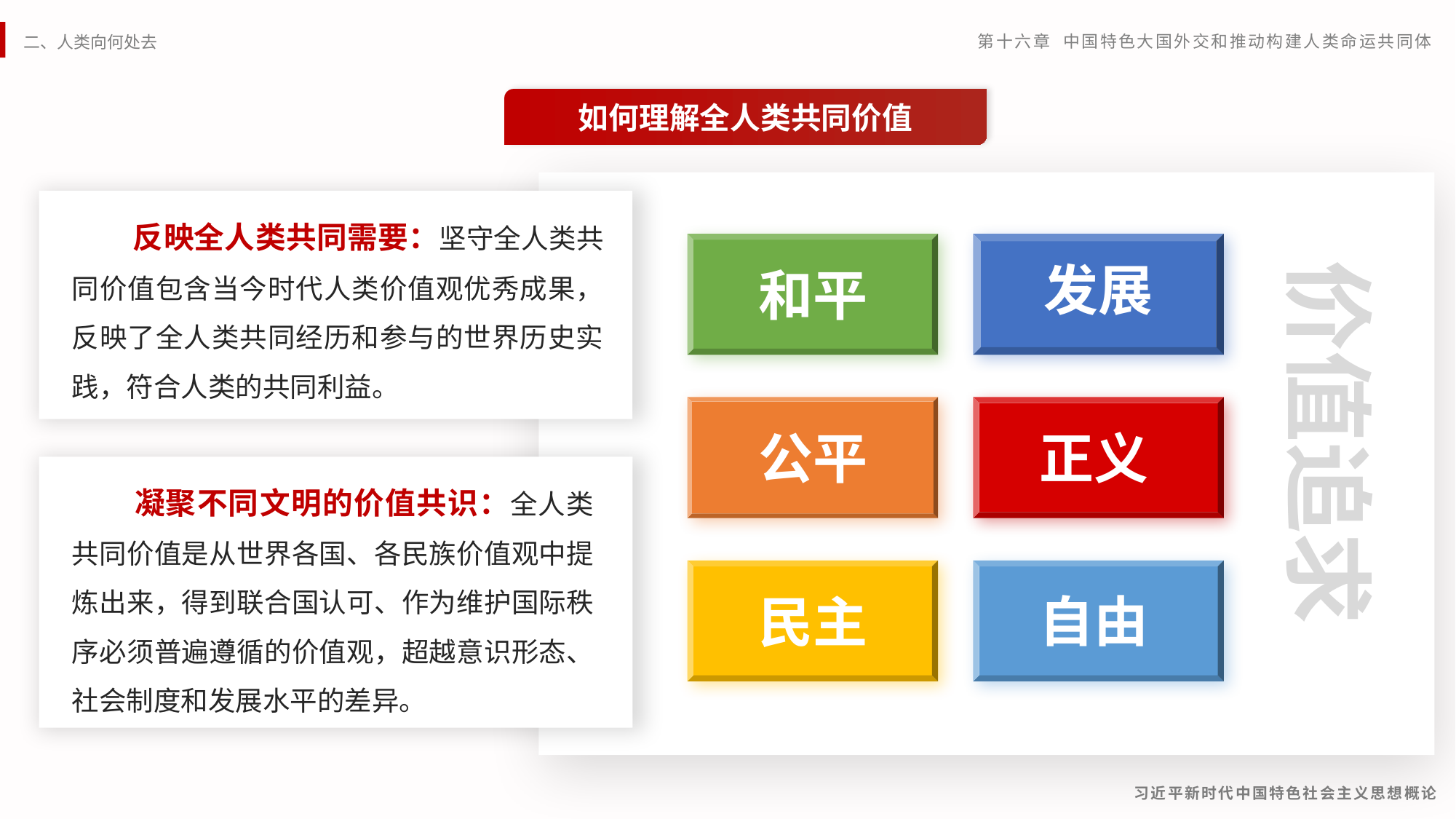

如何理解全人类共同价值
价值追求

　　反映全人类共同需要：坚守全人类共同价值包含当今时代人类价值观优秀成果，反映了全人类共同经历和参与的世界历史实践，符合人类的共同利益。

发展
和平

正义
公平

　　凝聚不同文明的价值共识：全人类共同价值是从世界各国、各民族价值观中提炼出来，得到联合国认可、作为维护国际秩序必须普遍遵循的价值观，超越意识形态、社会制度和发展水平的差异。

自由
民主